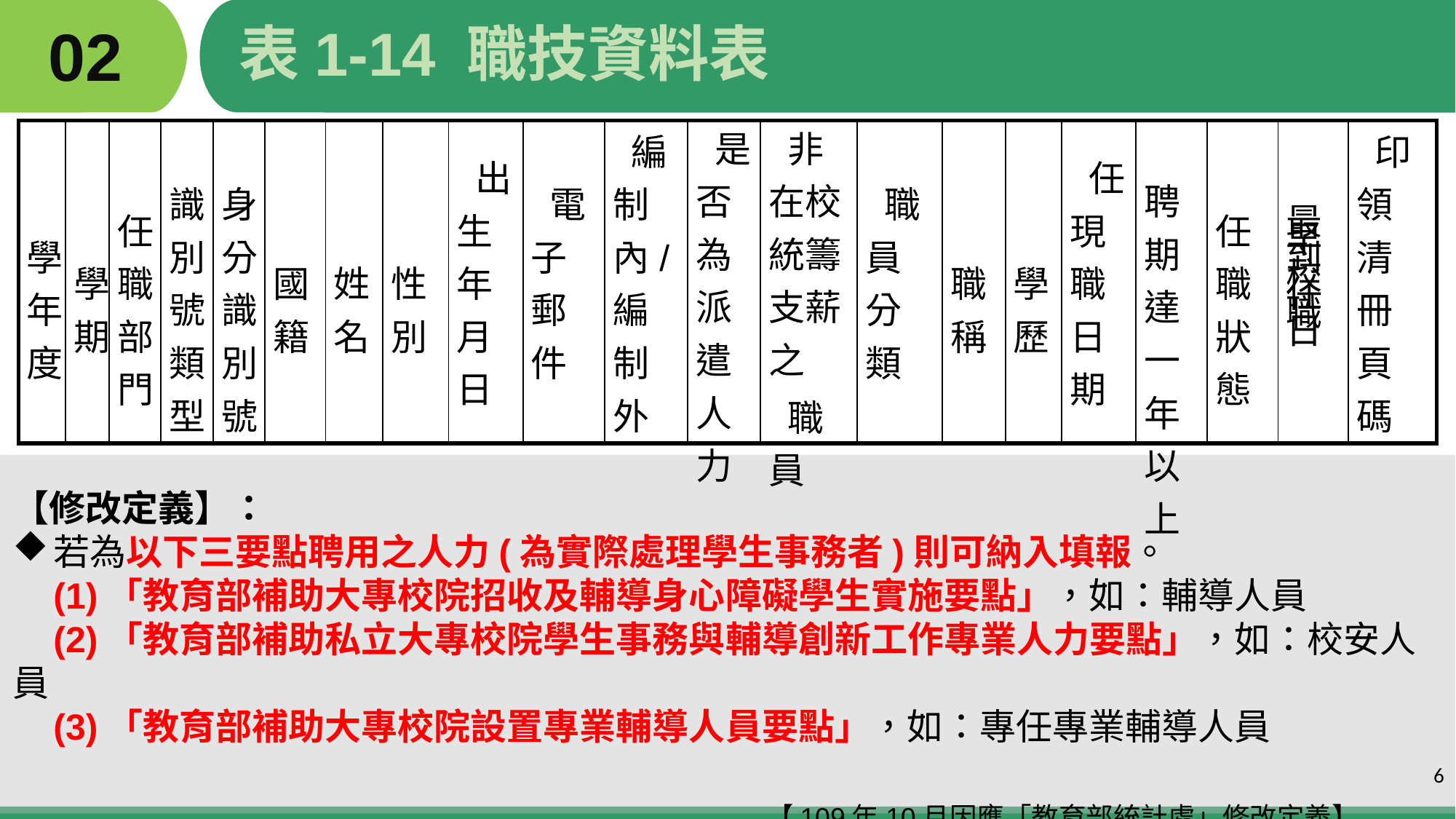

# 02
表1-14 職技資料表
| 學年度 | 學期 | 任職部門 | 識別號類型 | 身分識別號 | 國籍 | 姓名 | 性別 | 出生年月日 | 電子郵件 | 編制內/編制外 | 是否為派遣人力 | 非在校統籌支薪之 職員 | 職員分類 | 職稱 | 學歷 | 任現職日期 | 聘期達一年以上 | 任職狀態 | 最早到校任職日 | 印領清冊頁碼 |
| --- | --- | --- | --- | --- | --- | --- | --- | --- | --- | --- | --- | --- | --- | --- | --- | --- | --- | --- | --- | --- |
【修改定義】：
若為以下三要點聘用之人力(為實際處理學生事務者)則可納入填報。
    (1)「教育部補助大專校院招收及輔導身心障礙學生實施要點」，如：輔導人員
    (2)「教育部補助私立大專校院學生事務與輔導創新工作專業人力要點」，如：校安人員
    (3)「教育部補助大專校院設置專業輔導人員要點」，如：專任專業輔導人員

                                                                                           【109年10月因應「教育部統計處」修改定義】

6